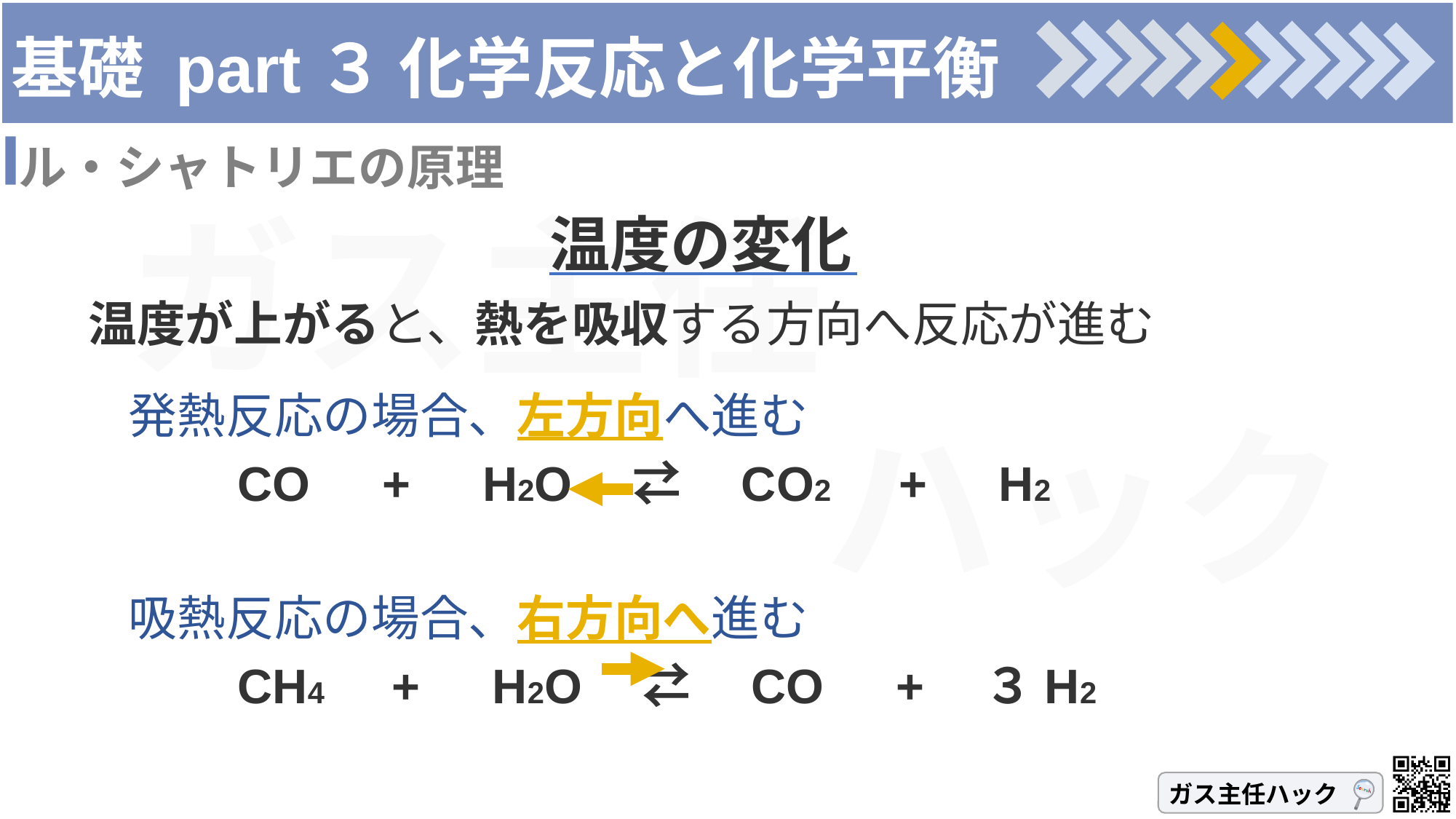

# 基礎 part３ 化学反応と化学平衡

ル・シャトリエの原理

温度の変化
温度が上がると、熱を吸収する方向へ反応が進む
発熱反応の場合、左方向へ進む
　　CO　+　H2O　⇄　CO2　+　H2

吸熱反応の場合、右方向へ進む
　　CH4　+　H2O　⇄　CO　+　３H2